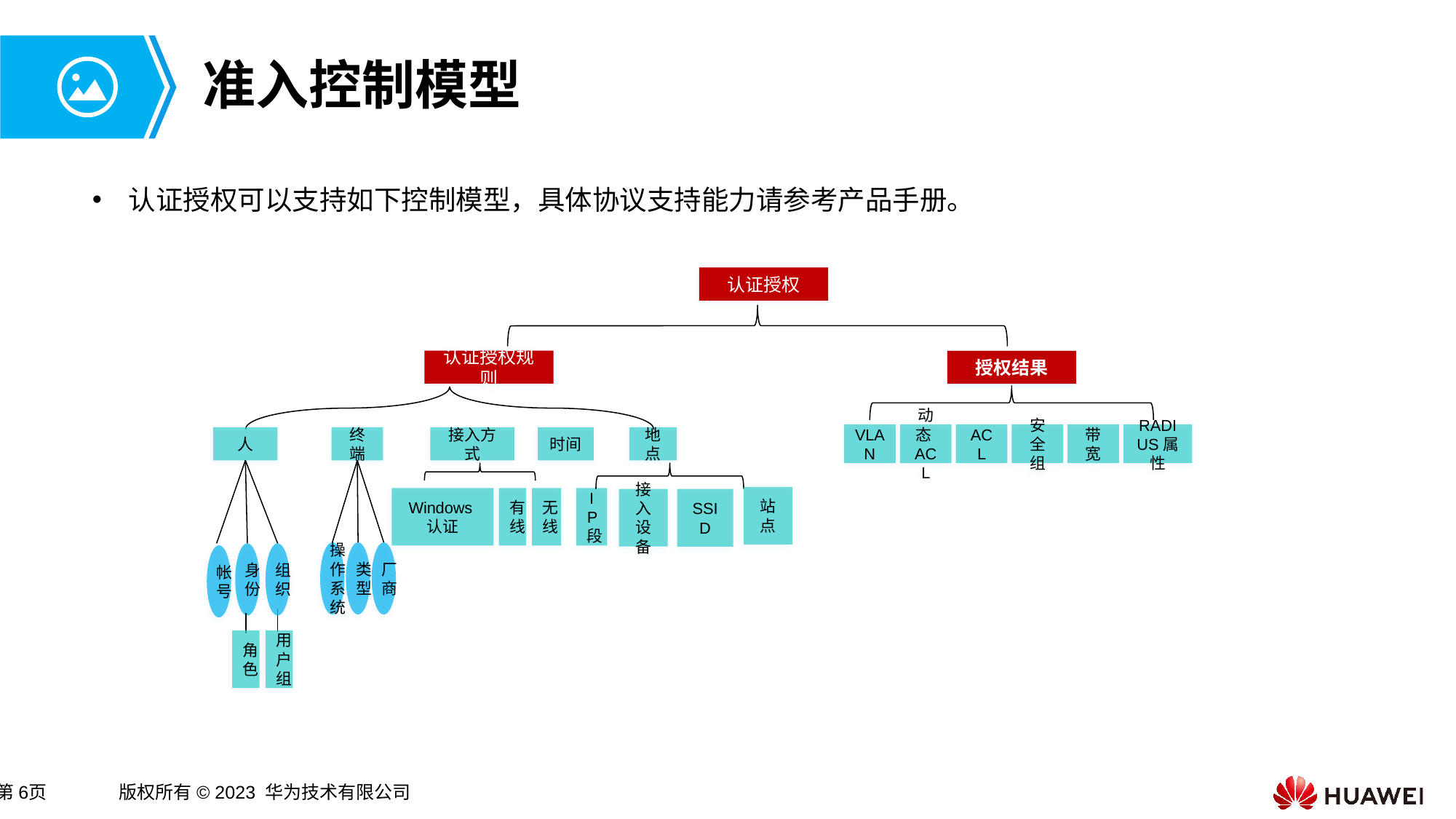

# 准入控制模型

认证授权可以支持如下控制模型，具体协议支持能力请参考产品手册。

认证授权

认证授权规则
授权结果
接入方式

RADIUS属性
人
时间

VLAN
动态ACL
ACL
安全组
带宽
终端
地点
Windows认证
SSID
站点
接入设备
IP段
无线
有线
操作系统
类型
厂商
身份
组织
帐号
角色
用户组